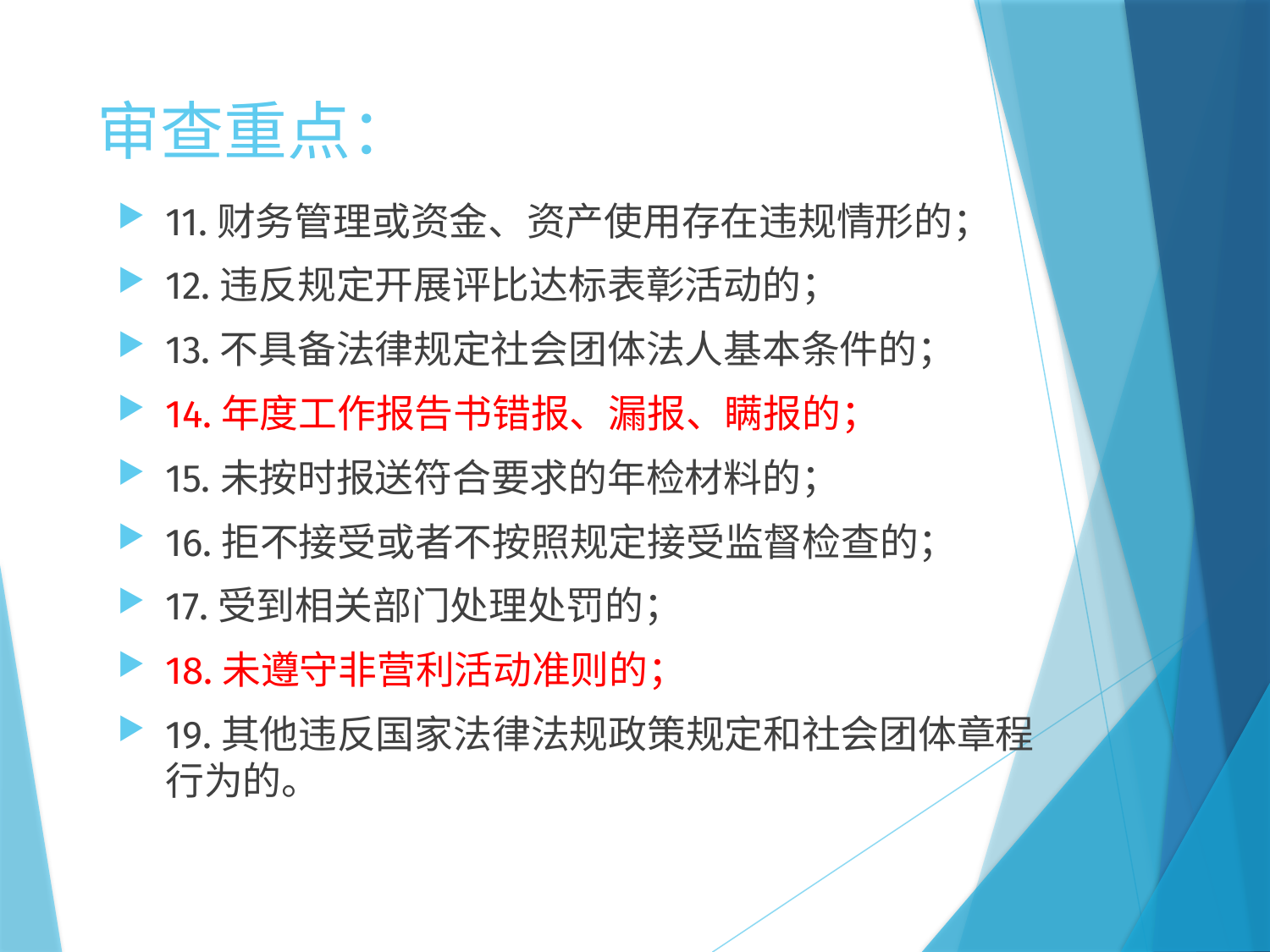

# 审查重点：
11.财务管理或资金、资产使用存在违规情形的；
12.违反规定开展评比达标表彰活动的；
13.不具备法律规定社会团体法人基本条件的；
14.年度工作报告书错报、漏报、瞒报的；
15.未按时报送符合要求的年检材料的；
16.拒不接受或者不按照规定接受监督检查的；
17.受到相关部门处理处罚的；
18.未遵守非营利活动准则的；
19.其他违反国家法律法规政策规定和社会团体章程行为的。